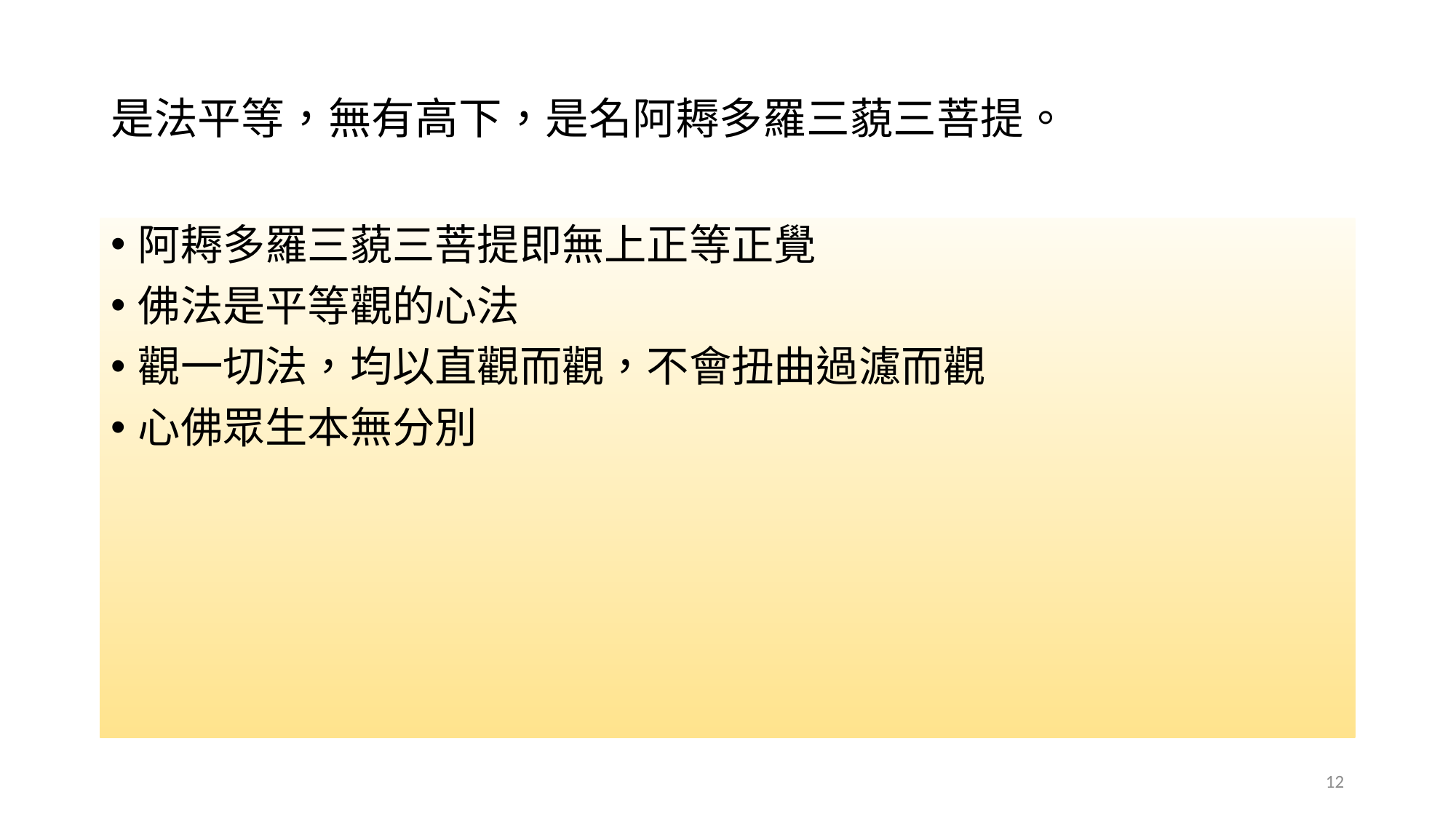

# 是法平等，無有高下，是名阿耨多羅三藐三菩提。
阿耨多羅三藐三菩提即無上正等正覺
佛法是平等觀的心法
觀一切法，均以直觀而觀，不會扭曲過濾而觀
心佛眾生本無分別
12